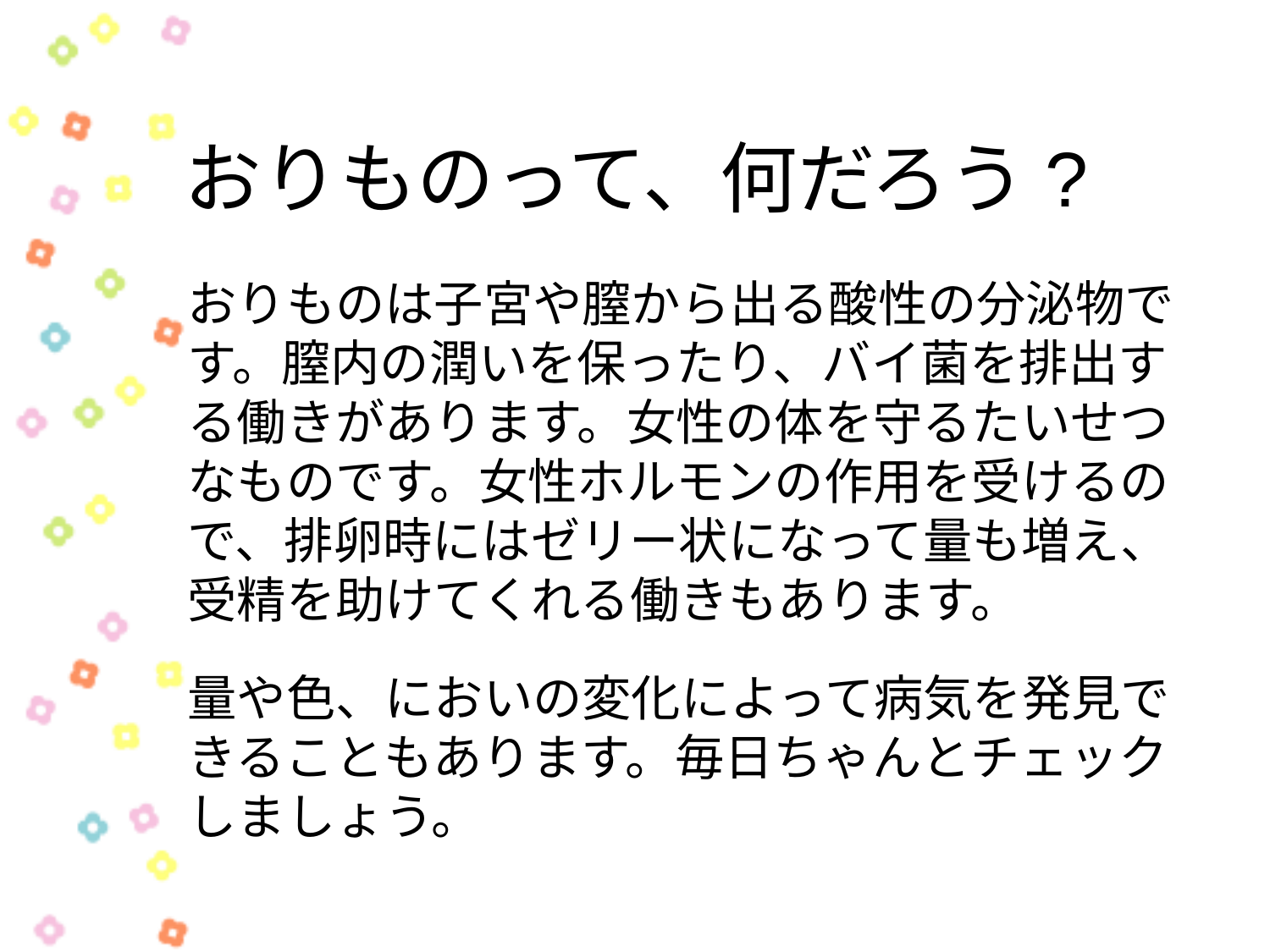

# おりものって、何だろう?
おりものは子宮や膣から出る酸性の分泌物です。膣内の潤いを保ったり、バイ菌を排出する働きがあります。女性の体を守るたいせつなものです。女性ホルモンの作用を受けるので、排卵時にはゼリー状になって量も増え、受精を助けてくれる働きもあります。

量や色、においの変化によって病気を発見できることもあります。毎日ちゃんとチェックしましょう。